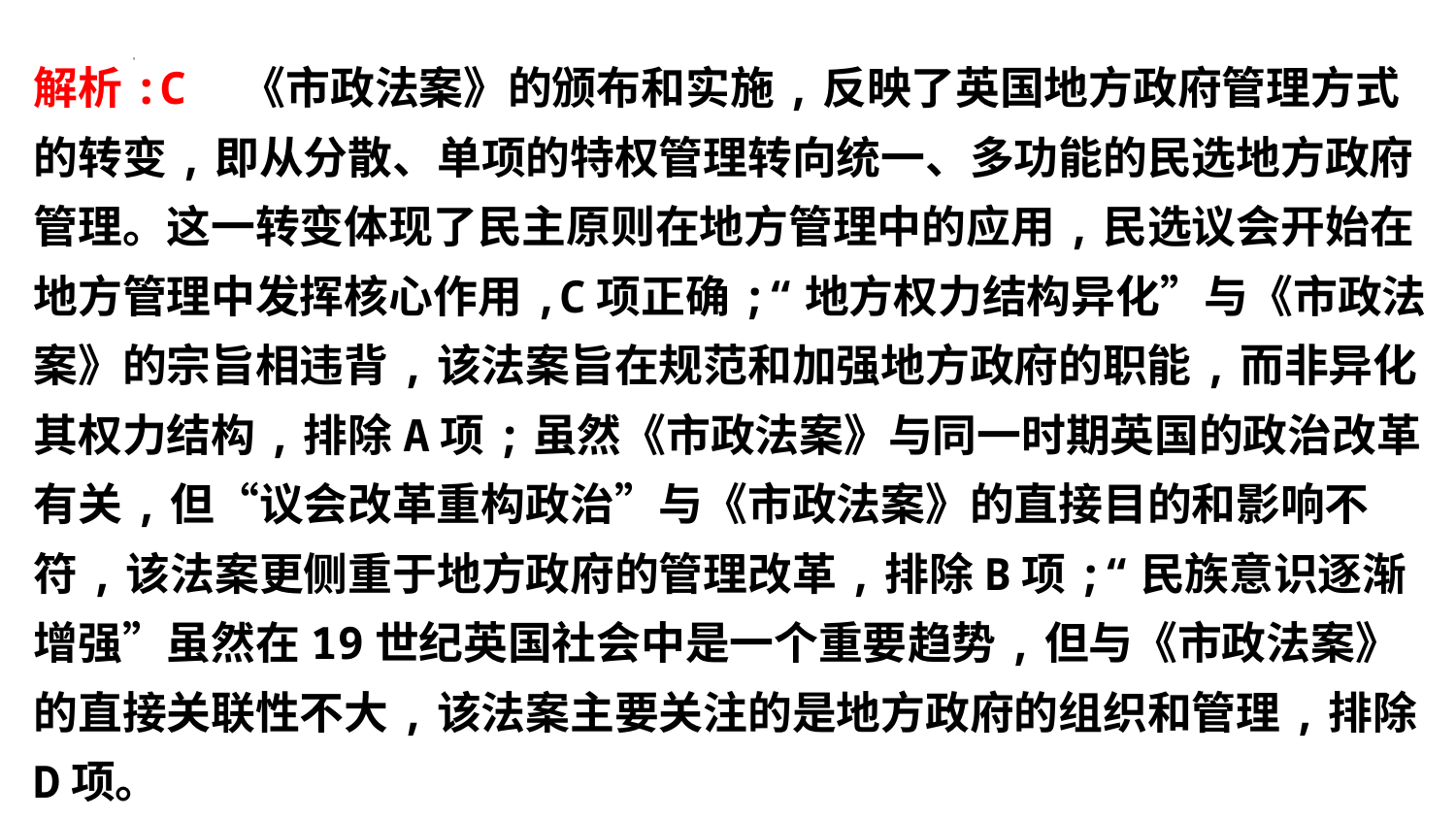

解析:C　《市政法案》的颁布和实施,反映了英国地方政府管理方式的转变,即从分散、单项的特权管理转向统一、多功能的民选地方政府管理。这一转变体现了民主原则在地方管理中的应用,民选议会开始在地方管理中发挥核心作用,C项正确;“地方权力结构异化”与《市政法案》的宗旨相违背,该法案旨在规范和加强地方政府的职能,而非异化其权力结构,排除A项;虽然《市政法案》与同一时期英国的政治改革有关,但“议会改革重构政治”与《市政法案》的直接目的和影响不符,该法案更侧重于地方政府的管理改革,排除B项;“民族意识逐渐增强”虽然在19世纪英国社会中是一个重要趋势,但与《市政法案》的直接关联性不大,该法案主要关注的是地方政府的组织和管理,排除D项。